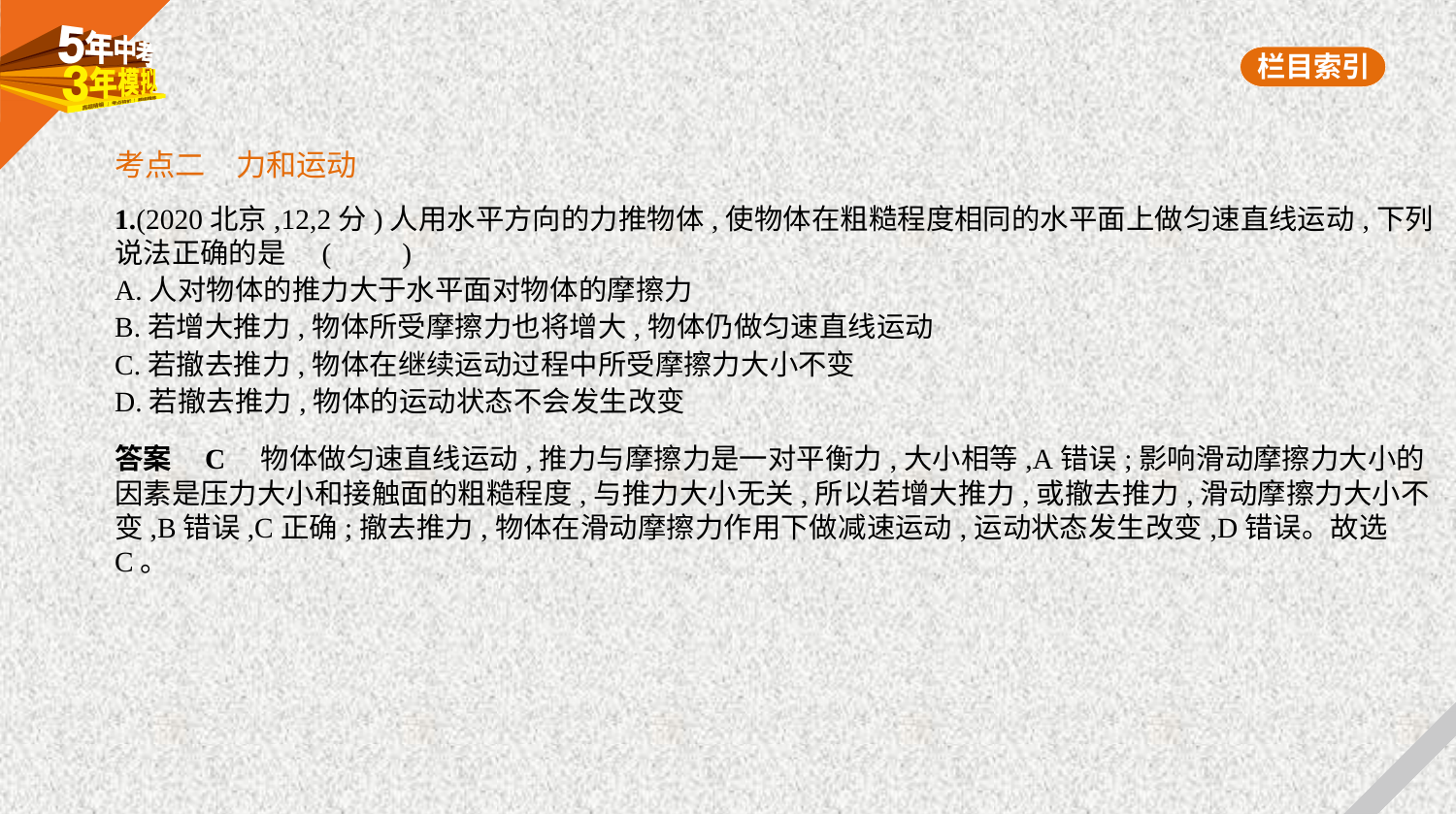

考点二　力和运动
1.(2020北京,12,2分)人用水平方向的力推物体,使物体在粗糙程度相同的水平面上做匀速直线运动,下列
说法正确的是 (　　)
A.人对物体的推力大于水平面对物体的摩擦力
B.若增大推力,物体所受摩擦力也将增大,物体仍做匀速直线运动
C.若撤去推力,物体在继续运动过程中所受摩擦力大小不变
D.若撤去推力,物体的运动状态不会发生改变
答案    C　物体做匀速直线运动,推力与摩擦力是一对平衡力,大小相等,A错误;影响滑动摩擦力大小的
因素是压力大小和接触面的粗糙程度,与推力大小无关,所以若增大推力,或撤去推力,滑动摩擦力大小不
变,B错误,C正确;撤去推力,物体在滑动摩擦力作用下做减速运动,运动状态发生改变,D错误。故选C。